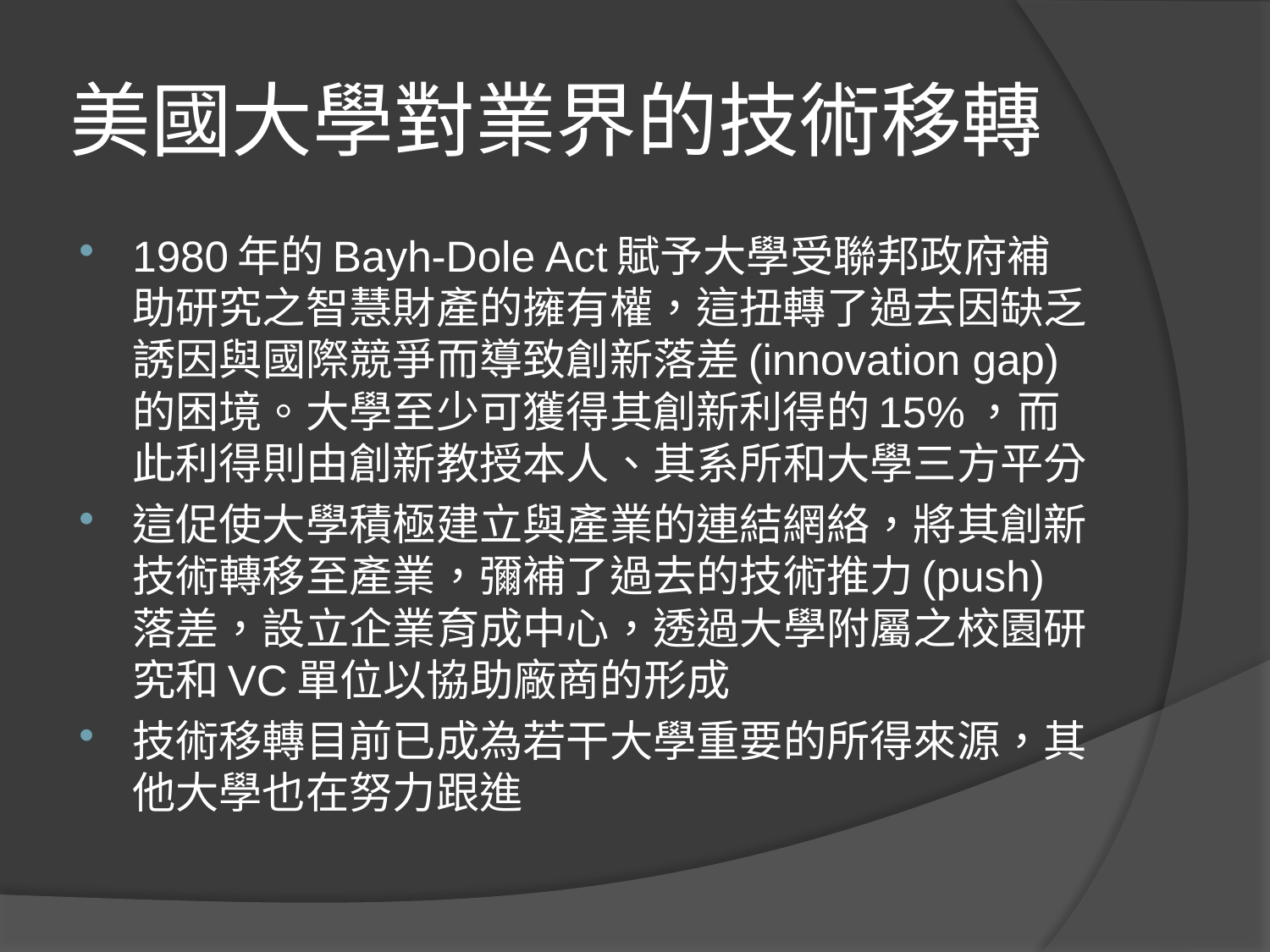

# 美國大學對業界的技術移轉
1980年的Bayh-Dole Act賦予大學受聯邦政府補助研究之智慧財產的擁有權，這扭轉了過去因缺乏誘因與國際競爭而導致創新落差(innovation gap)的困境。大學至少可獲得其創新利得的15%，而此利得則由創新教授本人、其系所和大學三方平分
這促使大學積極建立與產業的連結網絡，將其創新技術轉移至產業，彌補了過去的技術推力(push)落差，設立企業育成中心，透過大學附屬之校園研究和VC單位以協助廠商的形成
技術移轉目前已成為若干大學重要的所得來源，其他大學也在努力跟進